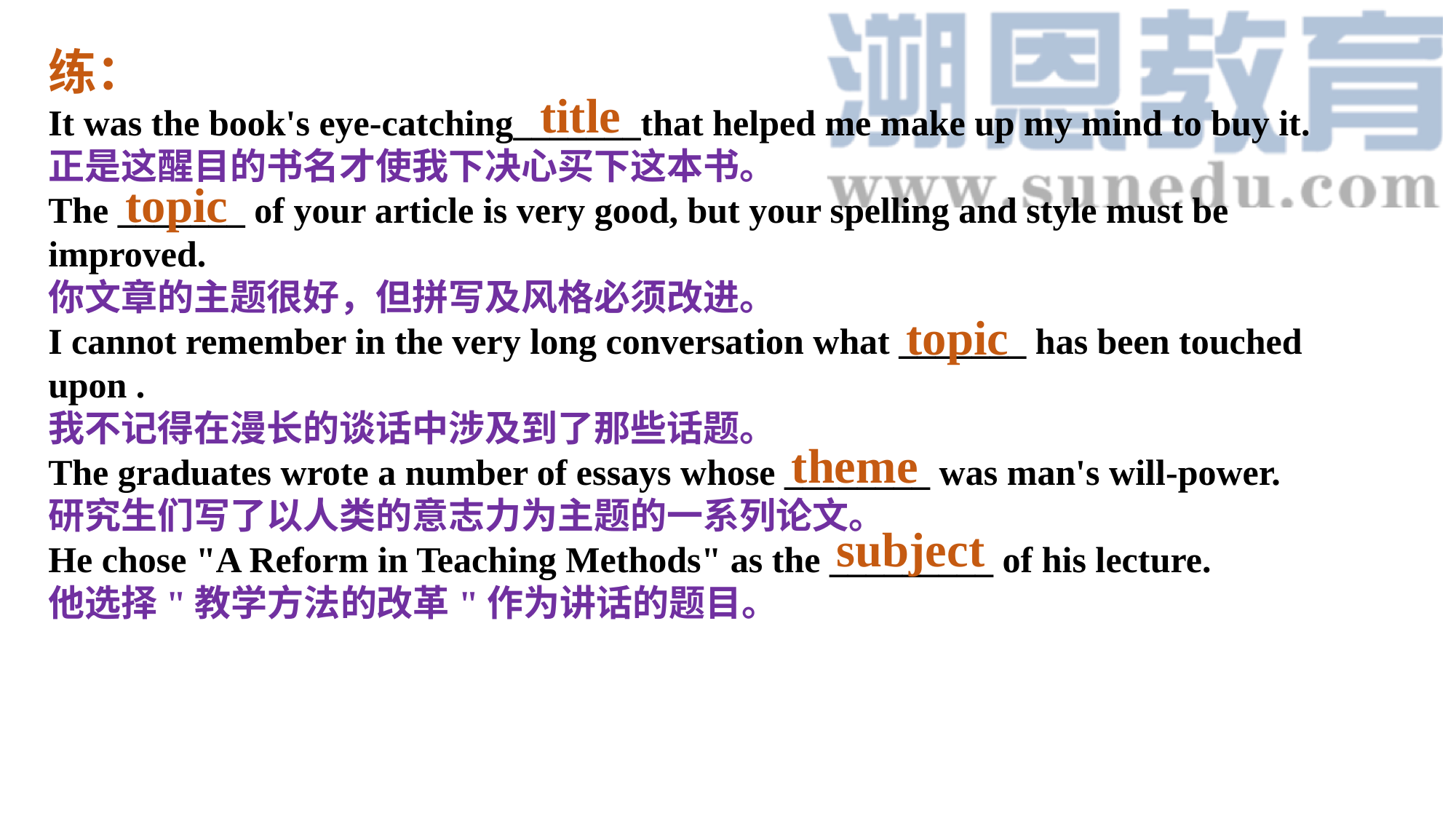

练：
It was the book's eye-catching_______that helped me make up my mind to buy it.
正是这醒目的书名才使我下决心买下这本书。
The _______ of your article is very good, but your spelling and style must be improved.
你文章的主题很好，但拼写及风格必须改进。
I cannot remember in the very long conversation what _______ has been touched upon .
我不记得在漫长的谈话中涉及到了那些话题。
The graduates wrote a number of essays whose ________ was man's will-power.
研究生们写了以人类的意志力为主题的一系列论文。
He chose "A Reform in Teaching Methods" as the _________ of his lecture.
他选择"教学方法的改革"作为讲话的题目。
title
topic
topic
theme
subject